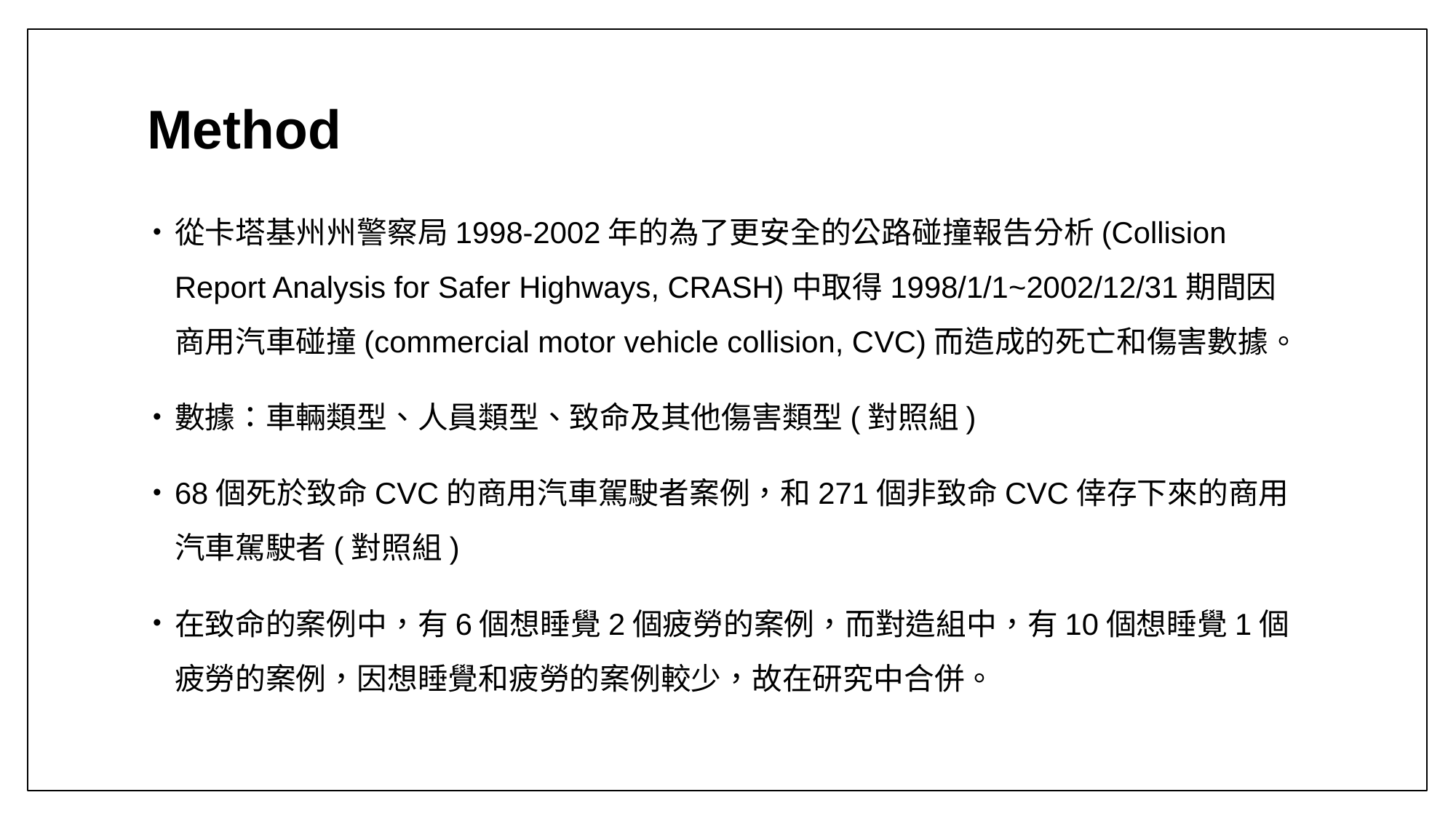

# Method
從卡塔基州州警察局1998-2002年的為了更安全的公路碰撞報告分析(Collision Report Analysis for Safer Highways, CRASH)中取得1998/1/1~2002/12/31期間因商用汽車碰撞(commercial motor vehicle collision, CVC)而造成的死亡和傷害數據。
數據：車輛類型、人員類型、致命及其他傷害類型(對照組)
68個死於致命CVC的商用汽車駕駛者案例，和271個非致命CVC倖存下來的商用汽車駕駛者(對照組)
在致命的案例中，有6個想睡覺2個疲勞的案例，而對造組中，有10個想睡覺1個疲勞的案例，因想睡覺和疲勞的案例較少，故在研究中合併。